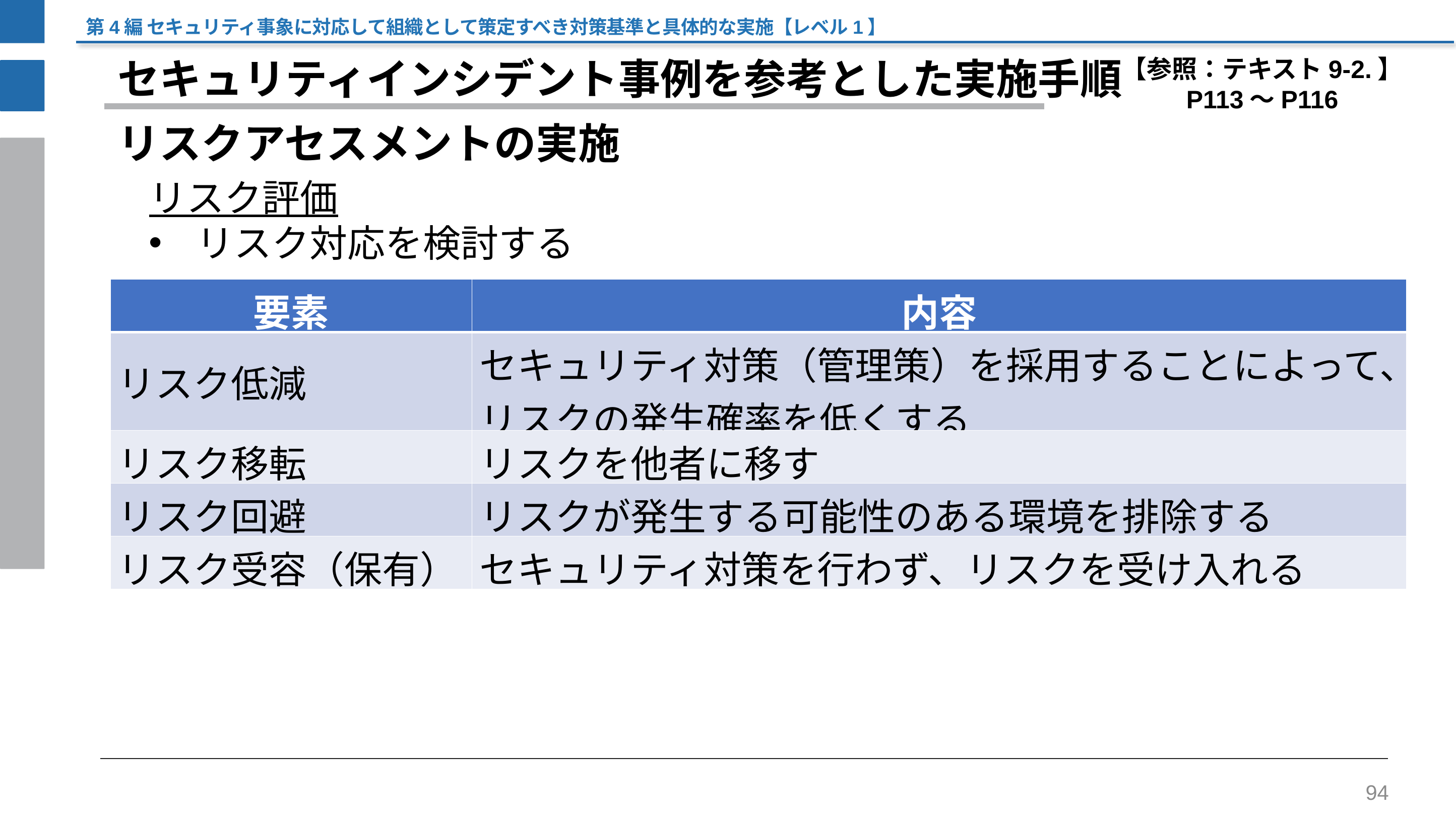

第4編 セキュリティ事象に対応して組織として策定すべき対策基準と具体的な実施【レベル1】
【参照：テキスト9-2.】
P113～P116
セキュリティインシデント事例を参考とした実施手順
リスクアセスメントの実施
リスク評価
リスク対応を検討する
| 要素 | 内容 |
| --- | --- |
| リスク低減 | セキュリティ対策（管理策）を採用することによって、リスクの発生確率を低くする |
| リスク移転 | リスクを他者に移す |
| リスク回避 | リスクが発生する可能性のある環境を排除する |
| リスク受容（保有） | セキュリティ対策を行わず、リスクを受け入れる |
94